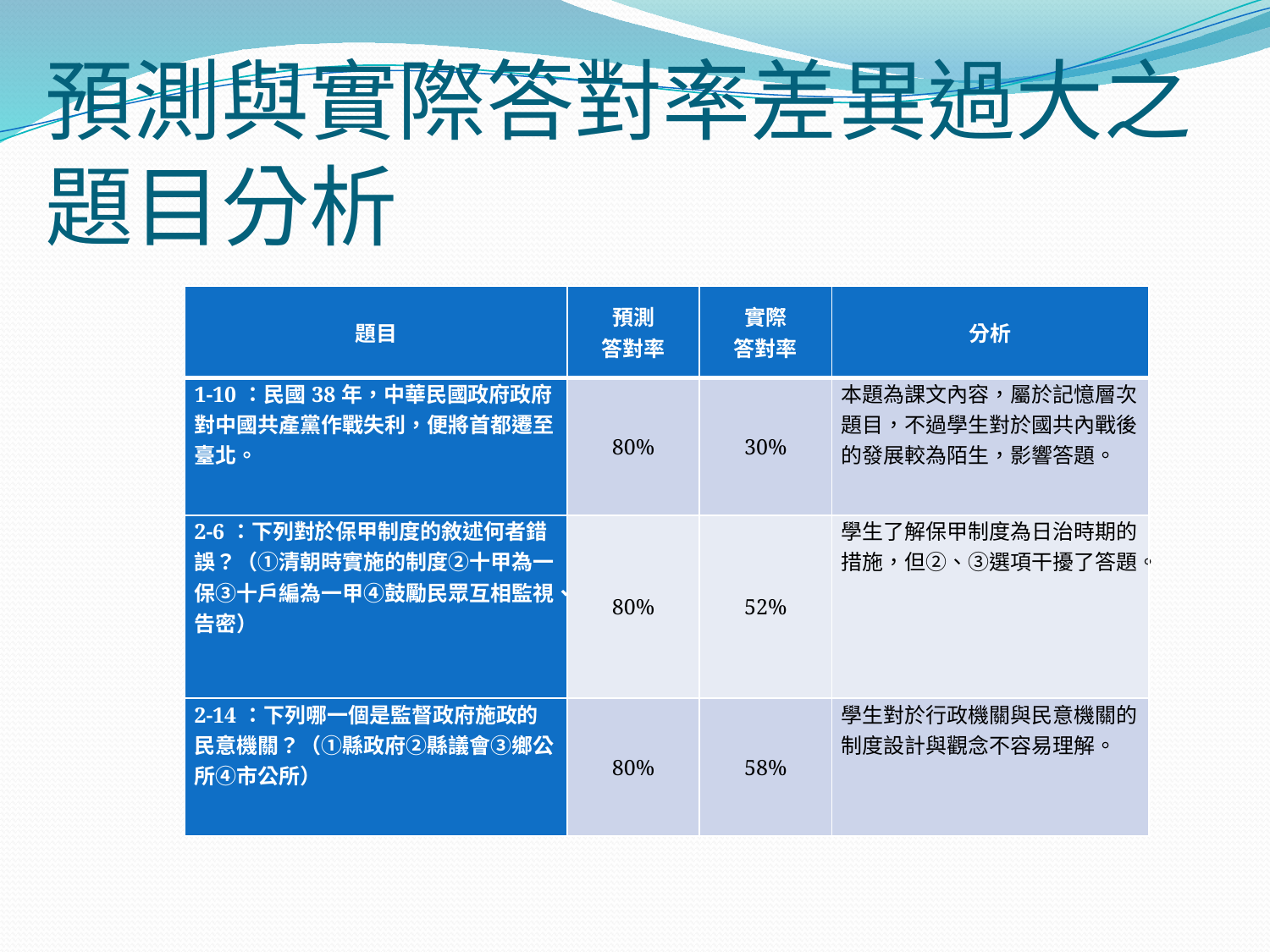

# 預測與實際答對率差異過大之題目分析
| 題目 | 預測 答對率 | 實際 答對率 | 分析 |
| --- | --- | --- | --- |
| 1-10：民國38年，中華民國政府政府對中國共產黨作戰失利，便將首都遷至臺北。 | 80% | 30% | 本題為課文內容，屬於記憶層次題目，不過學生對於國共內戰後的發展較為陌生，影響答題。 |
| 2-6：下列對於保甲制度的敘述何者錯誤？（①清朝時實施的制度②十甲為一保③十戶編為一甲④鼓勵民眾互相監視、告密） | 80% | 52% | 學生了解保甲制度為日治時期的措施，但②、③選項干擾了答題。 |
| 2-14：下列哪一個是監督政府施政的民意機關？（①縣政府②縣議會③鄉公所④市公所） | 80% | 58% | 學生對於行政機關與民意機關的制度設計與觀念不容易理解。 |